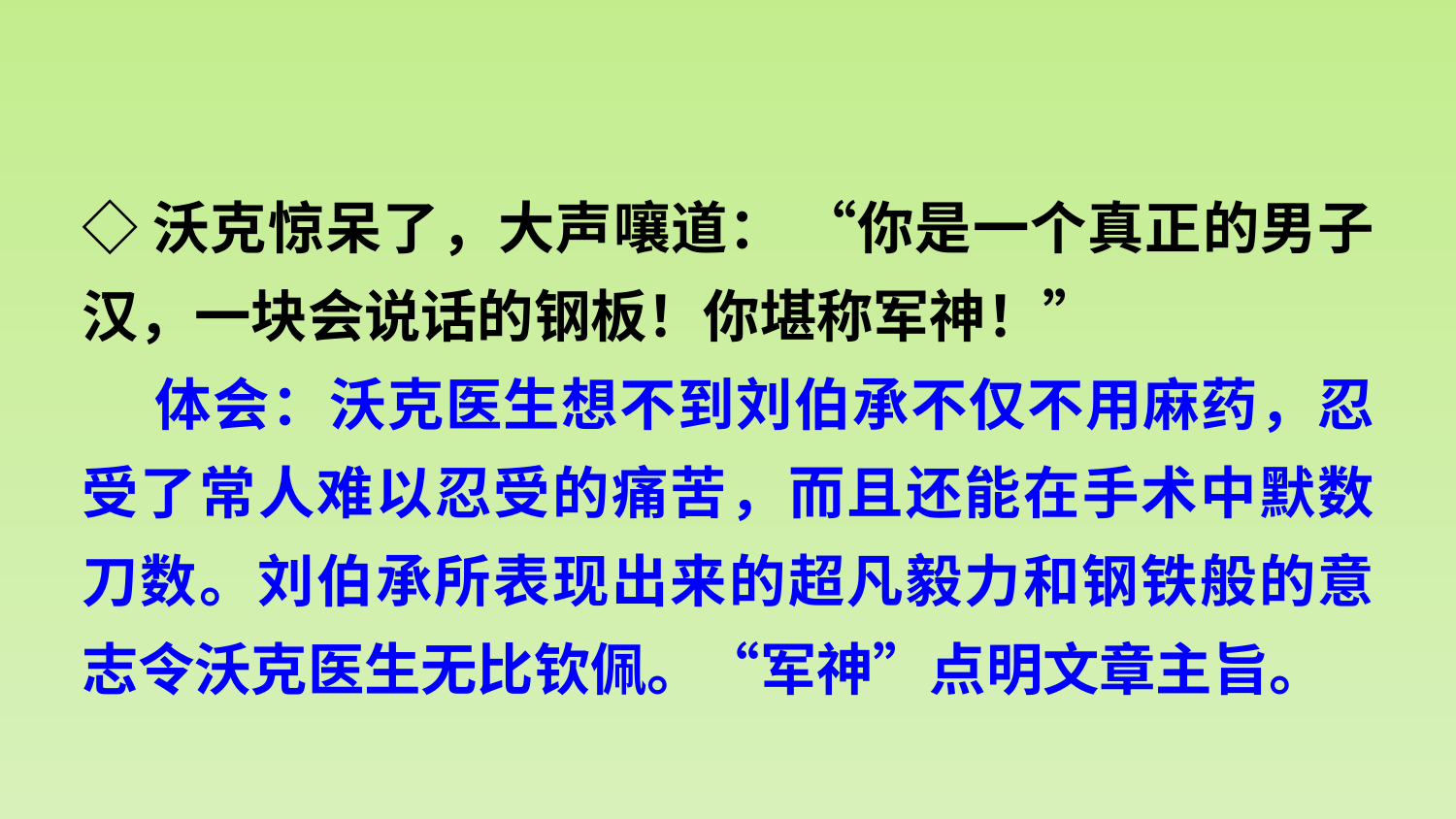

◇沃克惊呆了，大声嚷道： “你是一个真正的男子汉，一块会说话的钢板！你堪称军神！”
    体会：沃克医生想不到刘伯承不仅不用麻药，忍受了常人难以忍受的痛苦，而且还能在手术中默数刀数。刘伯承所表现出来的超凡毅力和钢铁般的意志令沃克医生无比钦佩。“军神”点明文章主旨。